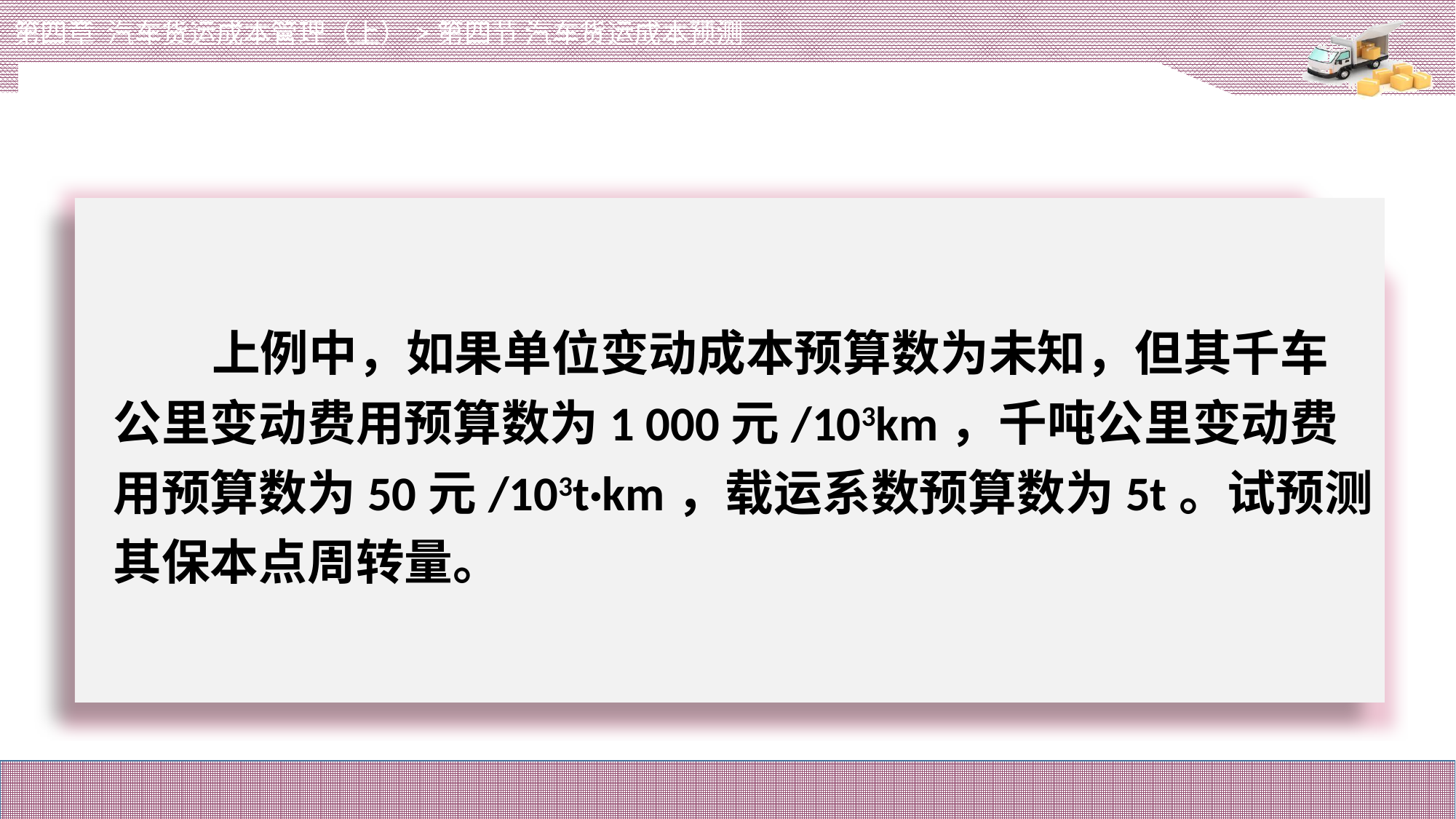

第四章  汽车货运成本管理（上）>第四节 汽车货运成本预测
# 上例中，如果单位变动成本预算数为未知，但其千车公里变动费用预算数为1 000元/103km，千吨公里变动费用预算数为50元/103t·km，载运系数预算数为5t。试预测其保本点周转量。